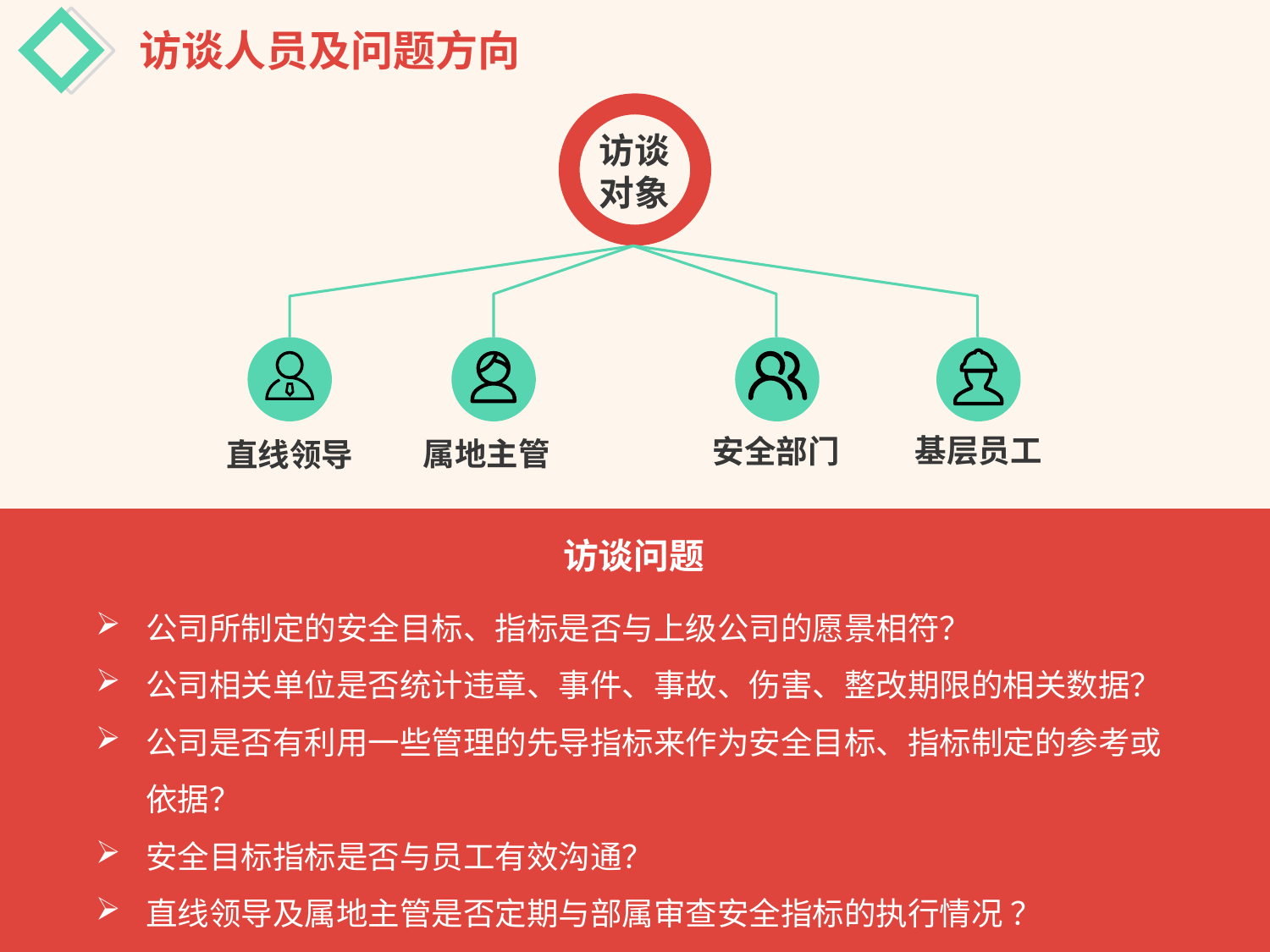

访谈人员及问题方向

访谈
对象

基层员工
安全部门
属地主管
直线领导

访谈问题
公司所制定的安全目标、指标是否与上级公司的愿景相符？
公司相关单位是否统计违章、事件、事故、伤害、整改期限的相关数据？
公司是否有利用一些管理的先导指标来作为安全目标、指标制定的参考或依据？
安全目标指标是否与员工有效沟通？
直线领导及属地主管是否定期与部属审查安全指标的执行情况 ？